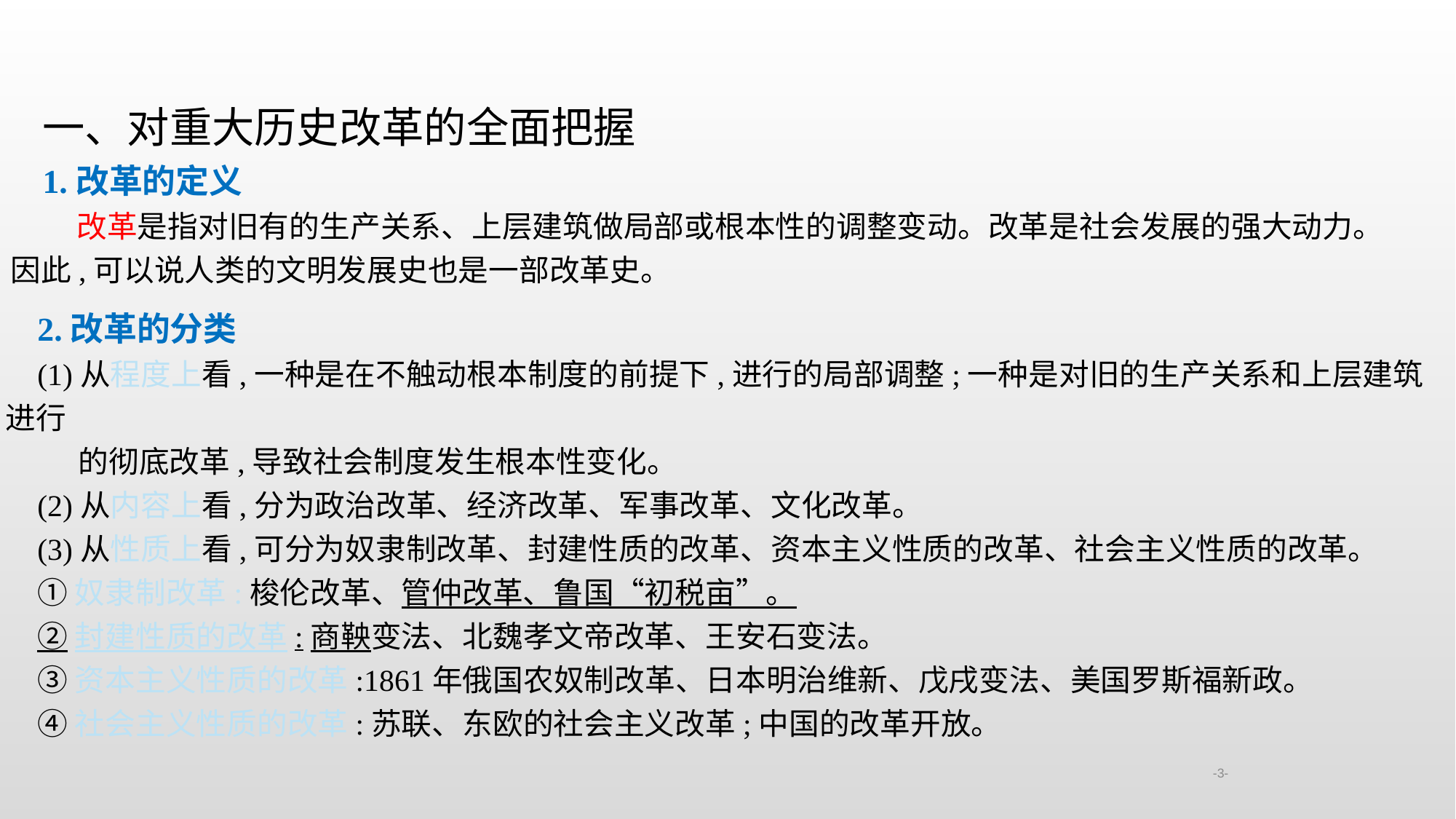

-3-
一、对重大历史改革的全面把握
1.改革的定义
    改革是指对旧有的生产关系、上层建筑做局部或根本性的调整变动。改革是社会发展的强大动力。因此,可以说人类的文明发展史也是一部改革史。
2.改革的分类
(1)从程度上看,一种是在不触动根本制度的前提下,进行的局部调整;一种是对旧的生产关系和上层建筑进行
     的彻底改革,导致社会制度发生根本性变化。
(2)从内容上看,分为政治改革、经济改革、军事改革、文化改革。
(3)从性质上看,可分为奴隶制改革、封建性质的改革、资本主义性质的改革、社会主义性质的改革。
①奴隶制改革:梭伦改革、管仲改革、鲁国“初税亩”。
②封建性质的改革:商鞅变法、北魏孝文帝改革、王安石变法。
③资本主义性质的改革:1861年俄国农奴制改革、日本明治维新、戊戌变法、美国罗斯福新政。
④社会主义性质的改革:苏联、东欧的社会主义改革;中国的改革开放。